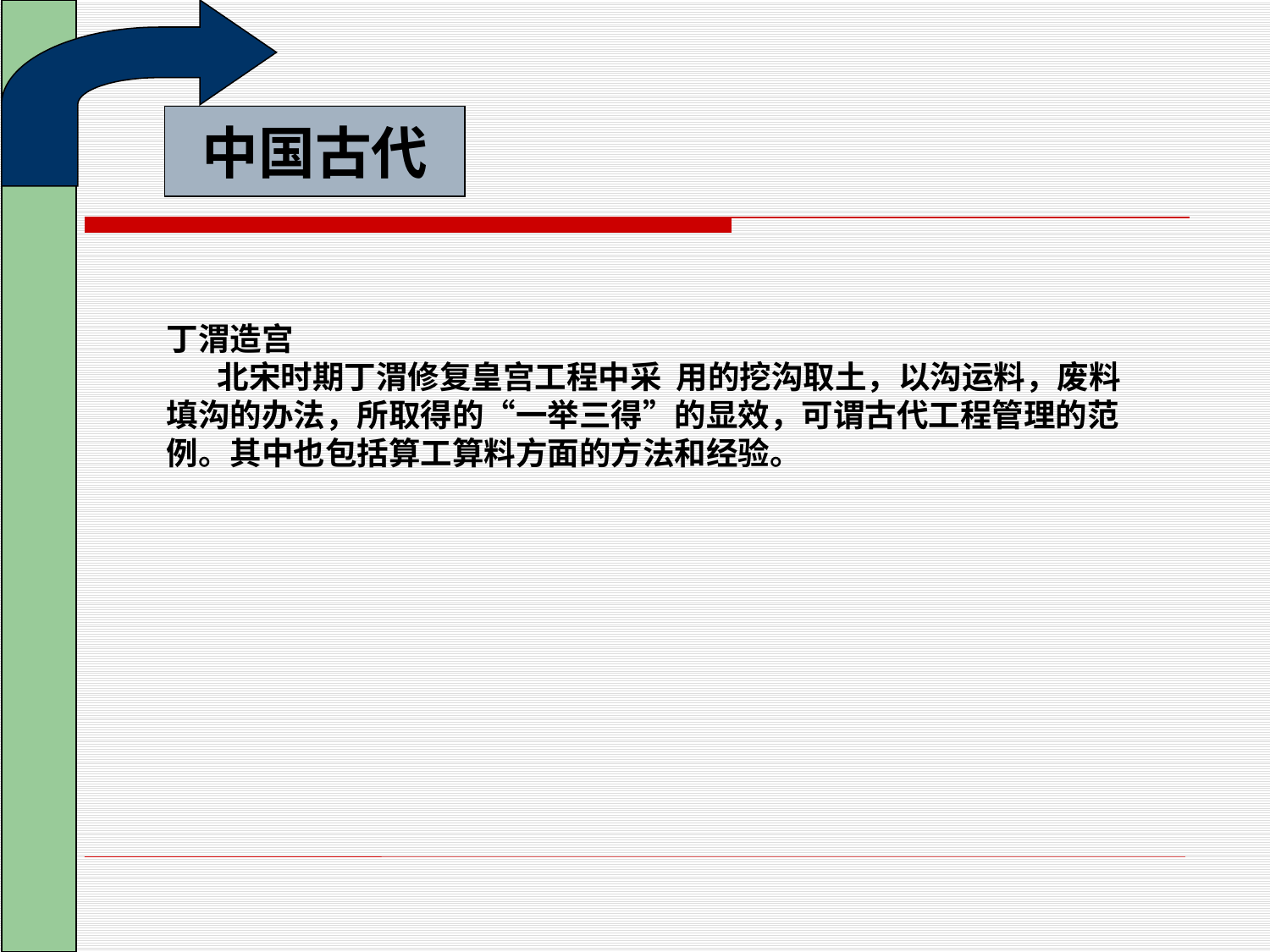

中国古代
丁渭造宫
      北宋时期丁渭修复皇宫工程中采  用的挖沟取土，以沟运料，废料填沟的办法，所取得的“一举三得”的显效，可谓古代工程管理的范例。其中也包括算工算料方面的方法和经验。